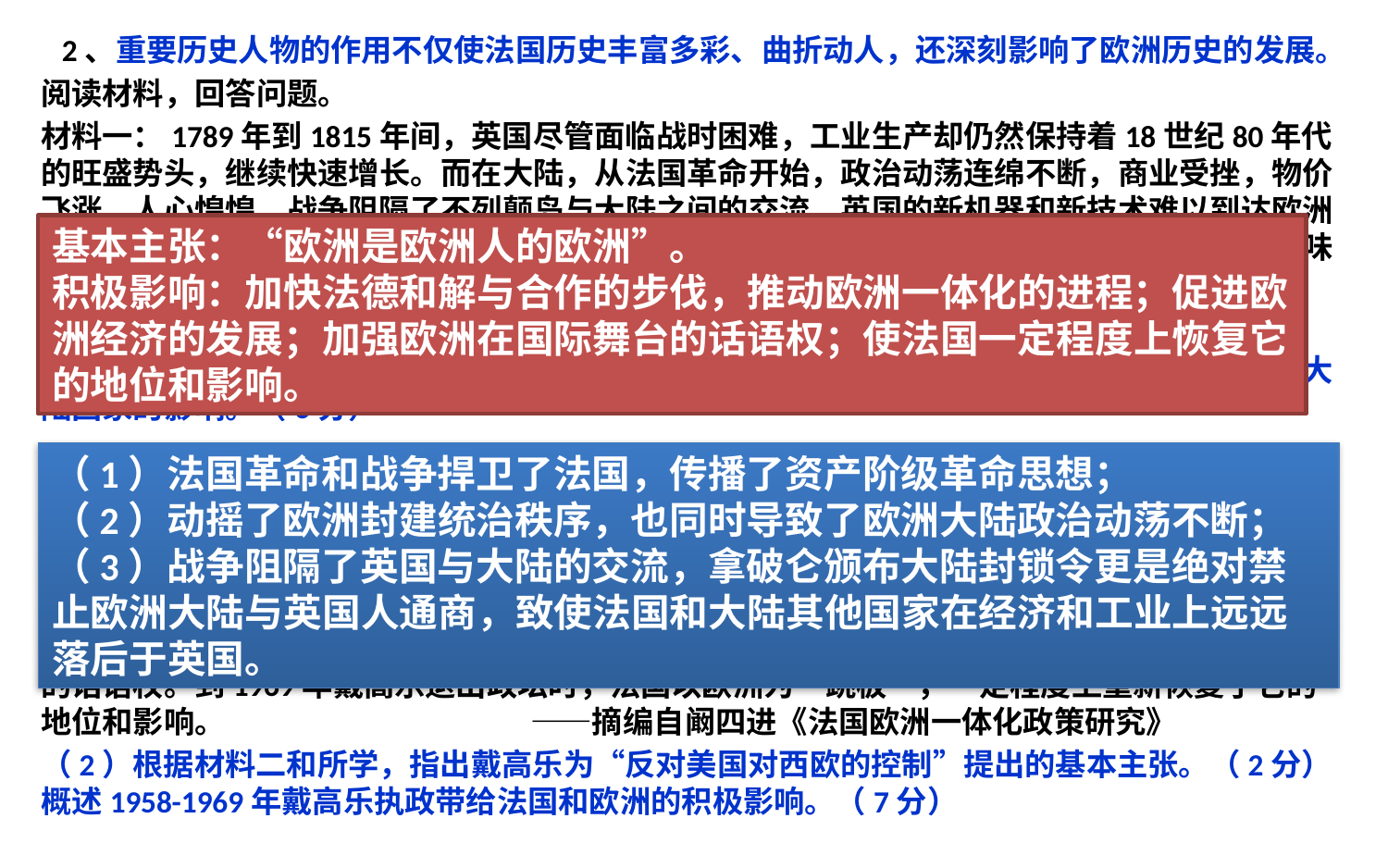

2、重要历史人物的作用不仅使法国历史丰富多彩、曲折动人，还深刻影响了欧洲历史的发展。
阅读材料，回答问题。
材料一：1789年到1815年间，英国尽管面临战时困难，工业生产却仍然保持着18世纪80年代的旺盛势头，继续快速增长。而在大陆，从法国革命开始，政治动荡连绵不断，商业受挫，物价飞涨，人心惶惶。战争阻隔了不列颠岛与大陆之间的交流，英国的新机器和新技术难以到达欧洲各国。因此，无论法国革命和拿破仑时代在政治上意味着什么，在经济上和工业上，它们都意味着到1815年时法国和其他大陆国家已远远落后于英国。
                                                     ——（美）约翰·巴克勒等《西方社会史》
（1）根据材料一和所学，从政治、经济角度，分析法国革命和拿破仑时代对法国和其他欧洲大陆国家的影响。（6分）

材料二：1958年戴高乐重新执政后，在第四共和国原有基础上，加快了法德和解与合作的步伐。
       1960年，法国政府建议提前实施《罗马条约》，使原计划年底建立的欧洲经济共同体在当年5月建立起来，与1957年相比，六国工业品的关税到1960年年底已降低了40%，六国在关税同盟上所取得的成果超过了《罗马条约》签订者的期望。进入60年代，随着以欧洲共同体为核心的欧洲联合的发展，戴高乐把反对美国对西欧的控制带入一个新的阶段，加强了欧洲在国际舞台的话语权。到1969年戴高乐退出政坛时，法国以欧洲为“跳板”，一定程度上重新恢复了它的地位和影响。                                            ——摘编自阚四进《法国欧洲一体化政策研究》
（2）根据材料二和所学，指出戴高乐为“反对美国对西欧的控制”提出的基本主张。（2分）概述1958-1969年戴高乐执政带给法国和欧洲的积极影响。（7分）

基本主张：“欧洲是欧洲人的欧洲”。
积极影响：加快法德和解与合作的步伐，推动欧洲一体化的进程；促进欧洲经济的发展；加强欧洲在国际舞台的话语权；使法国一定程度上恢复它的地位和影响。
（1）法国革命和战争捍卫了法国，传播了资产阶级革命思想；
（2）动摇了欧洲封建统治秩序，也同时导致了欧洲大陆政治动荡不断；（3）战争阻隔了英国与大陆的交流，拿破仑颁布大陆封锁令更是绝对禁止欧洲大陆与英国人通商，致使法国和大陆其他国家在经济和工业上远远落后于英国。